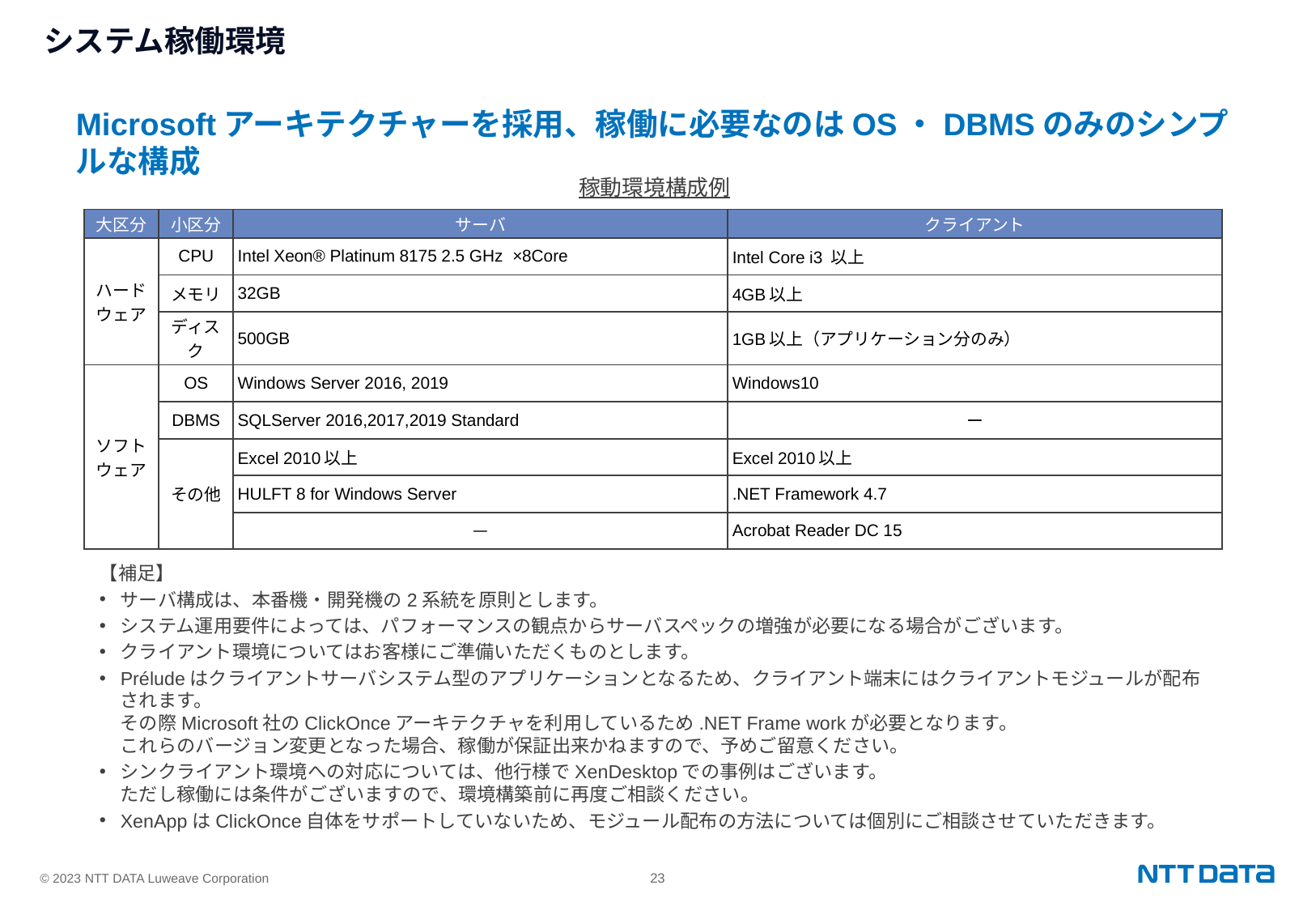

# システム稼働環境
Microsoftアーキテクチャーを採用、稼働に必要なのはOS・DBMSのみのシンプルな構成
稼動環境構成例
| 大区分 | 小区分 | サーバ | クライアント |
| --- | --- | --- | --- |
| ハードウェア | CPU | Intel Xeon® Platinum 8175 2.5 GHz ×8Core | Intel Core i3 以上 |
|  | メモリ | 32GB | 4GB以上 |
|  | ディスク | 500GB | 1GB以上（アプリケーション分のみ） |
| ソフトウェア | OS | Windows Server 2016, 2019 | Windows10 |
|  | DBMS | SQLServer 2016,2017,2019 Standard | ー |
|  | その他 | Excel 2010以上 | Excel 2010以上 |
|  |  | HULFT 8 for Windows Server | .NET Framework 4.7 |
|  |  | ー | Acrobat Reader DC 15 |
【補足】
サーバ構成は、本番機・開発機の2系統を原則とします。
システム運用要件によっては、パフォーマンスの観点からサーバスペックの増強が必要になる場合がございます。
クライアント環境についてはお客様にご準備いただくものとします。
Préludeはクライアントサーバシステム型のアプリケーションとなるため、クライアント端末にはクライアントモジュールが配布されます。
その際Microsoft社のClickOnceアーキテクチャを利用しているため.NET Frame workが必要となります。
これらのバージョン変更となった場合、稼働が保証出来かねますので、予めご留意ください。
シンクライアント環境への対応については、他行様でXenDesktopでの事例はございます。
ただし稼働には条件がございますので、環境構築前に再度ご相談ください。
XenAppはClickOnce自体をサポートしていないため、モジュール配布の方法については個別にご相談させていただきます。